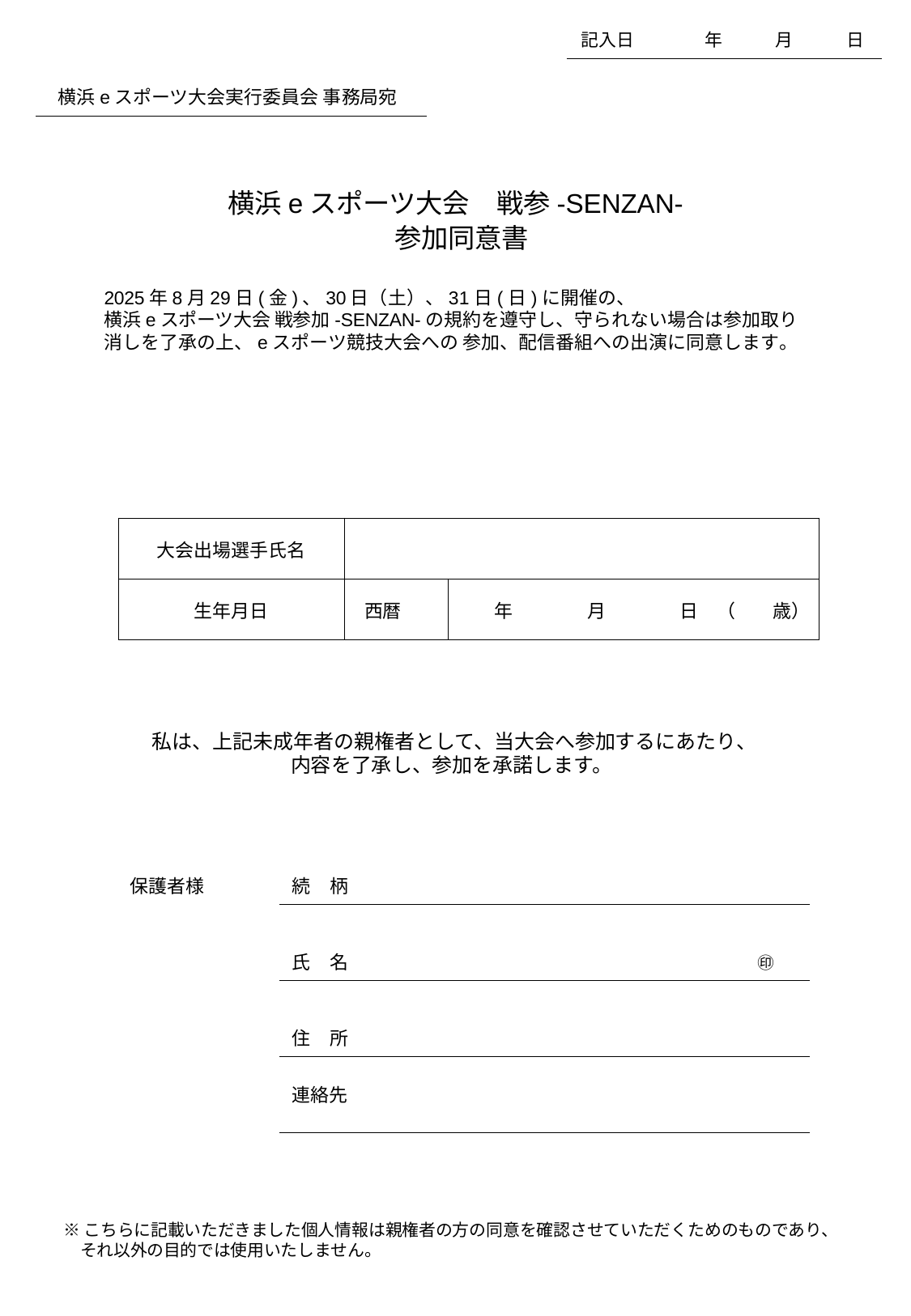

記入日
年
月
日

横浜eスポーツ大会実行委員会 事務局宛

横浜eスポーツ大会　戦参-SENZAN-
 参加同意書

2025年8月29日(金)、30日（土）、31日(日)に開催の、
横浜eスポーツ大会 戦参加-SENZAN-の規約を遵守し、守られない場合は参加取り消しを了承の上、eスポーツ競技大会への 参加、配信番組への出演に同意します。
| 大会出場選手氏名 |  |  |  |  |  |  |
| --- | --- | --- | --- | --- | --- | --- |
| 生年月日 | 西暦 | 年 | 月 | 日 | （ | 歳） |
私は、上記未成年者の親権者として、当大会へ参加するにあたり、 内容を了承し、参加を承諾します。
保護者様
続	柄

氏	名
㊞

住	所

連絡先

※こちらに記載いただきました個人情報は親権者の方の同意を確認させていただくためのものであり、 それ以外の目的では使用いたしません。